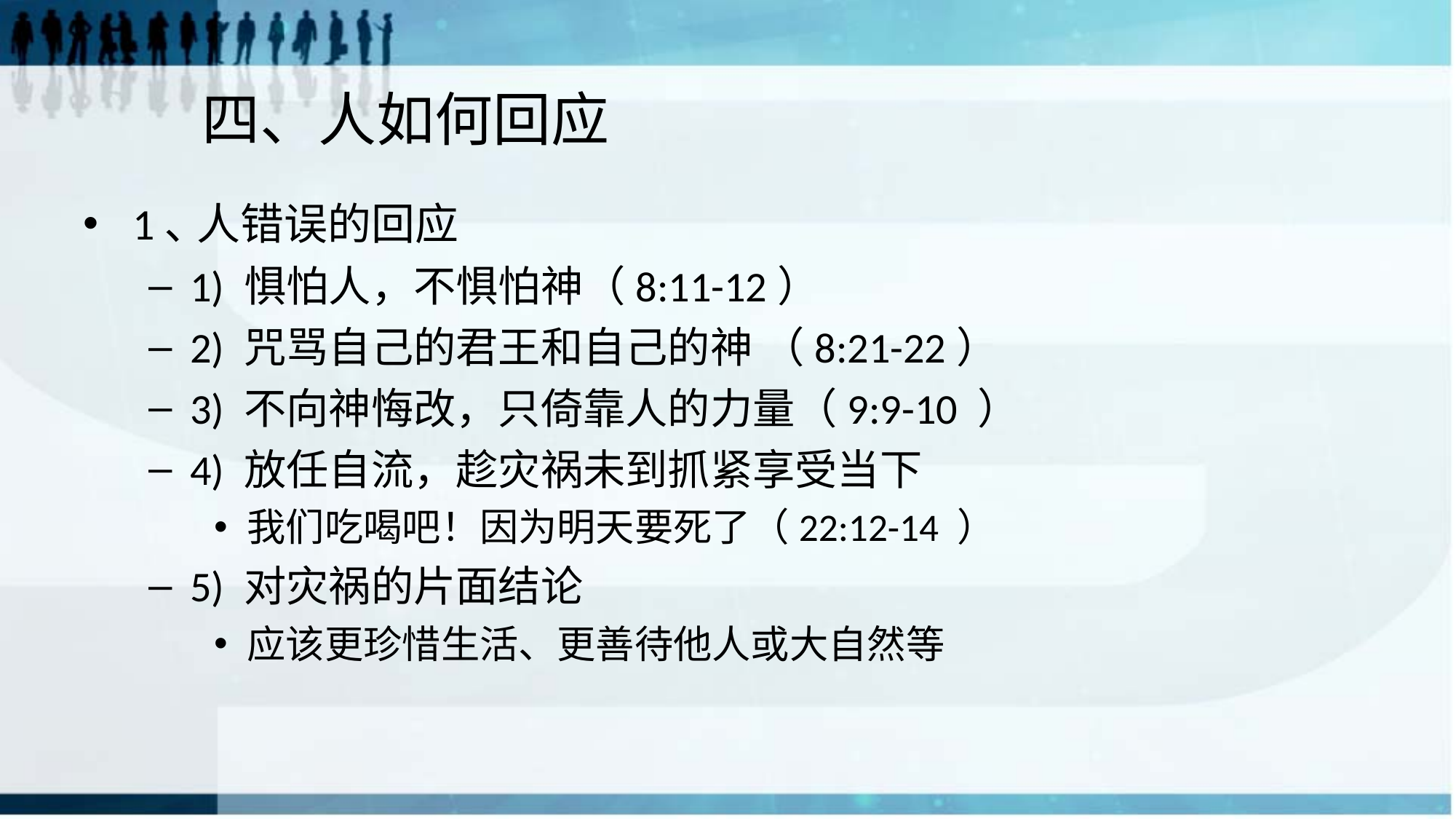

# 四、人如何回应
1､ 人错误的回应
1) 惧怕人，不惧怕神（8:11-12）
2) 咒骂自己的君王和自己的神 （8:21-22）
3) 不向神悔改，只倚靠人的力量（9:9-10 ）
4) 放任自流，趁灾祸未到抓紧享受当下
我们吃喝吧！因为明天要死了（22:12-14 ）
5) 对灾祸的片面结论
应该更珍惜生活、更善待他人或大自然等